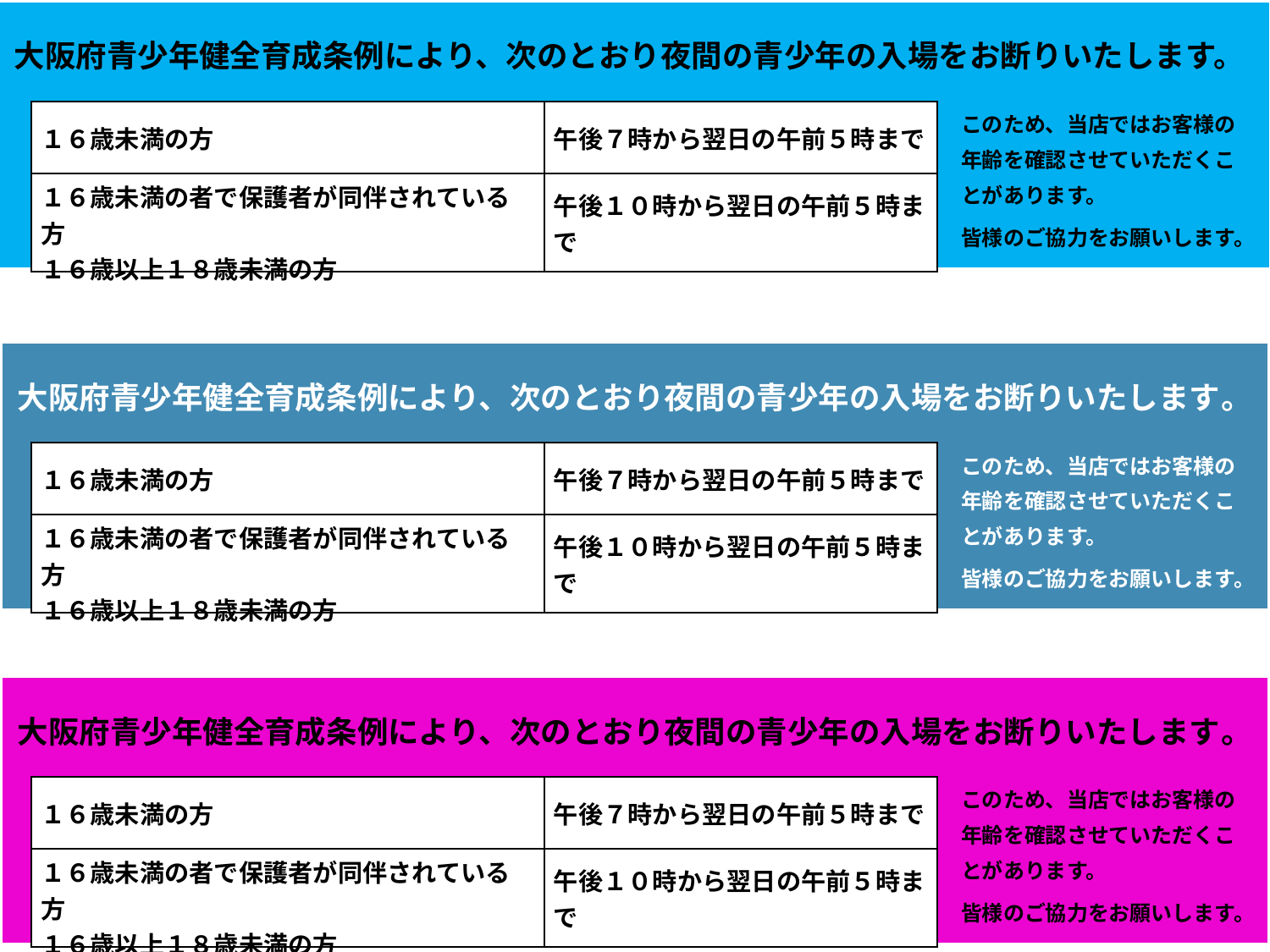

大阪府青少年健全育成条例により、次のとおり夜間の青少年の入場をお断りいたします。
このため、当店ではお客様の年齢を確認させていただくことがあります。
皆様のご協力をお願いします。
| １６歳未満の方 | 午後７時から翌日の午前５時まで |
| --- | --- |
| １６歳未満の者で保護者が同伴されている方 １６歳以上１８歳未満の方 | 午後１０時から翌日の午前５時まで |

大阪府青少年健全育成条例により、次のとおり夜間の青少年の入場をお断りいたします。
このため、当店ではお客様の年齢を確認させていただくことがあります。
皆様のご協力をお願いします。
| １６歳未満の方 | 午後７時から翌日の午前５時まで |
| --- | --- |
| １６歳未満の者で保護者が同伴されている方 １６歳以上１８歳未満の方 | 午後１０時から翌日の午前５時まで |

大阪府青少年健全育成条例により、次のとおり夜間の青少年の入場をお断りいたします。
このため、当店ではお客様の年齢を確認させていただくことがあります。
皆様のご協力をお願いします。
| １６歳未満の方 | 午後７時から翌日の午前５時まで |
| --- | --- |
| １６歳未満の者で保護者が同伴されている方 １６歳以上１８歳未満の方 | 午後１０時から翌日の午前５時まで |